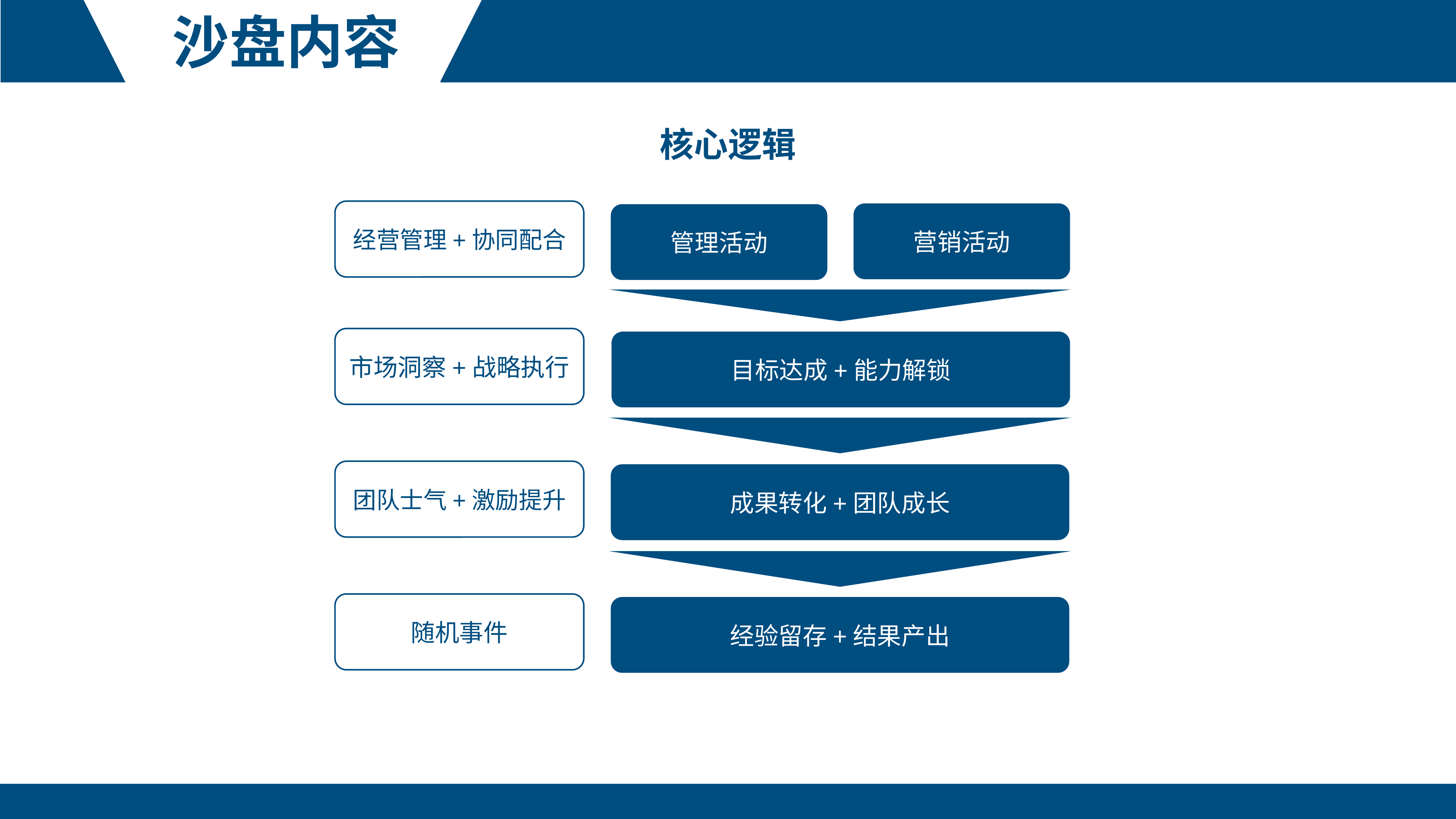

沙盘内容

核心逻辑
经营管理+协同配合
营销活动
管理活动

市场洞察+战略执行
目标达成+能力解锁

团队士气+激励提升
成果转化+团队成长
随机事件
经验留存+结果产出